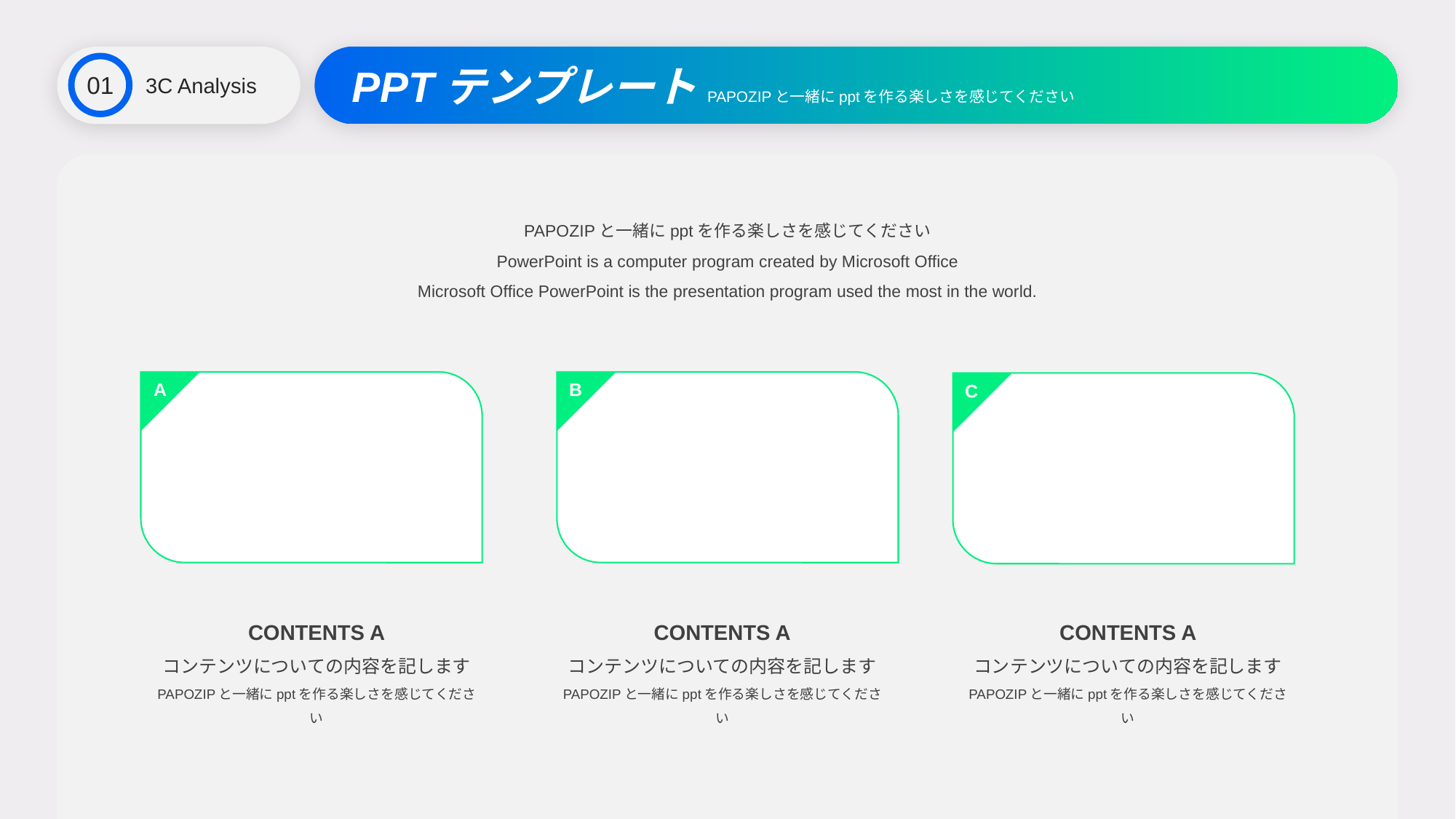

3C Analysis
PPTテンプレートPAPOZIPと一緒にpptを作る楽しさを感じてください
01

PAPOZIPと一緒にpptを作る楽しさを感じてください
PowerPoint is a computer program created by Microsoft Office
Microsoft Office PowerPoint is the presentation program used the most in the world.

A

B

C
CONTENTS A
コンテンツについての内容を記します
PAPOZIPと一緒にpptを作る楽しさを感じてください
CONTENTS A
コンテンツについての内容を記します
PAPOZIPと一緒にpptを作る楽しさを感じてください
CONTENTS A
コンテンツについての内容を記します
PAPOZIPと一緒にpptを作る楽しさを感じてください